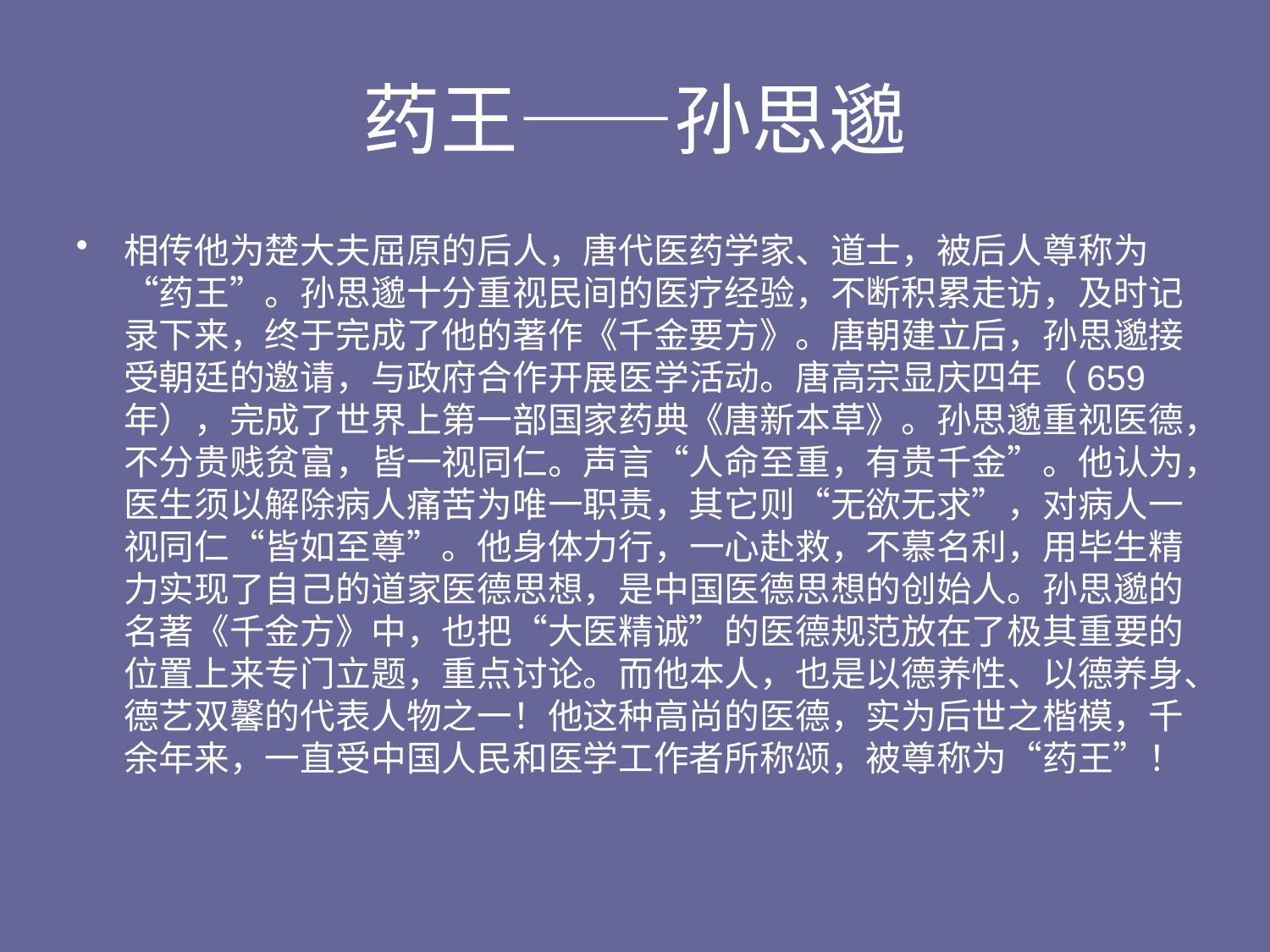

# 药王——孙思邈
相传他为楚大夫屈原的后人，唐代医药学家、道士，被后人尊称为“药王”。孙思邈十分重视民间的医疗经验，不断积累走访，及时记录下来，终于完成了他的著作《千金要方》。唐朝建立后，孙思邈接受朝廷的邀请，与政府合作开展医学活动。唐高宗显庆四年（659年），完成了世界上第一部国家药典《唐新本草》。孙思邈重视医德，不分贵贱贫富，皆一视同仁。声言“人命至重，有贵千金”。他认为，医生须以解除病人痛苦为唯一职责，其它则“无欲无求”，对病人一视同仁“皆如至尊”。他身体力行，一心赴救，不慕名利，用毕生精力实现了自己的道家医德思想，是中国医德思想的创始人。孙思邈的名著《千金方》中，也把“大医精诚”的医德规范放在了极其重要的位置上来专门立题，重点讨论。而他本人，也是以德养性、以德养身、德艺双馨的代表人物之一！他这种高尚的医德，实为后世之楷模，千余年来，一直受中国人民和医学工作者所称颂，被尊称为“药王”！